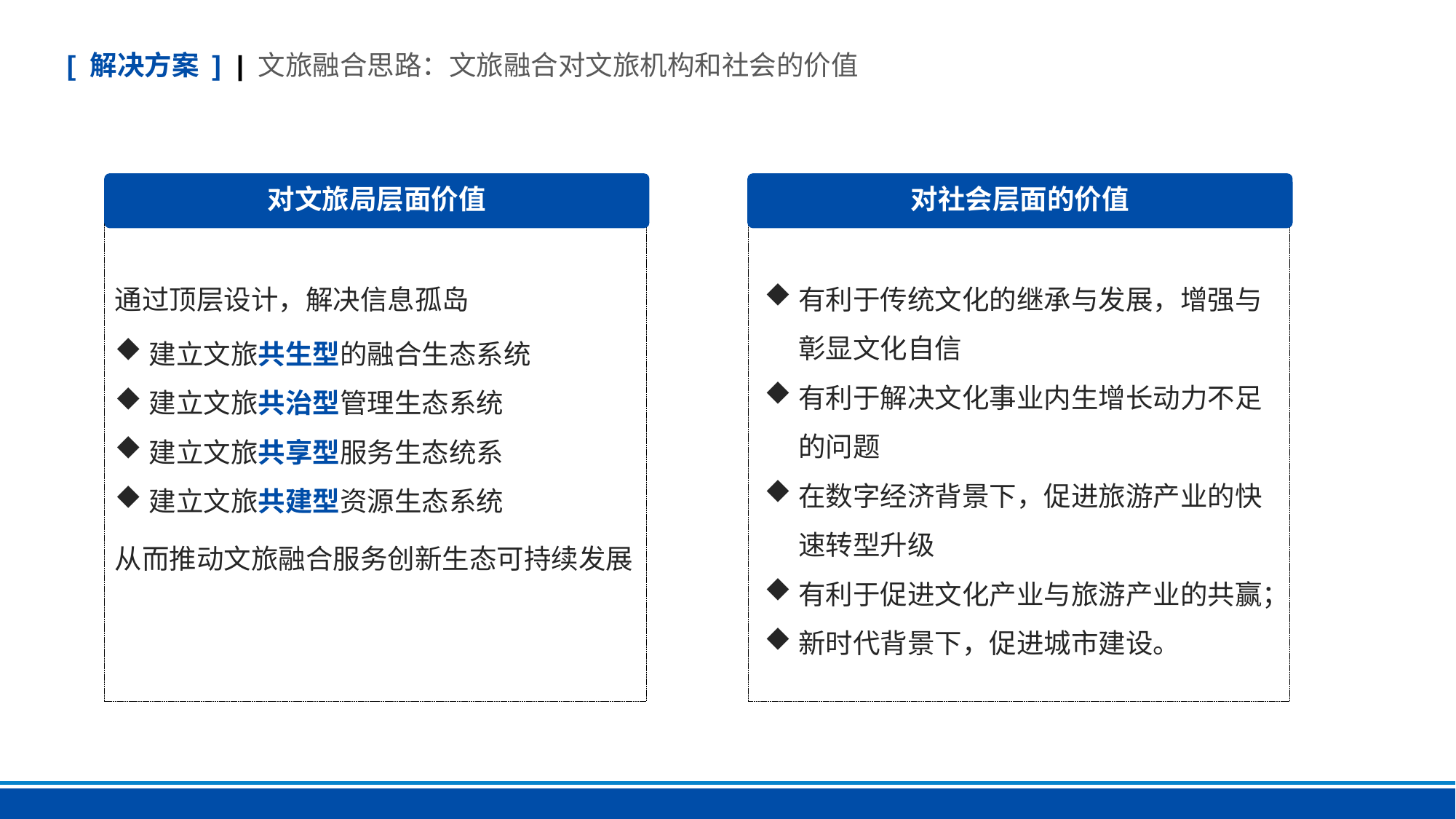

[ 解决方案 ]  | 文旅融合思路：文旅融合对文旅机构和社会的价值
对文旅局层面价值

对社会层面的价值

通过顶层设计，解决信息孤岛
有利于传统文化的继承与发展，增强与彰显文化自信
有利于解决文化事业内生增长动力不足的问题
在数字经济背景下，促进旅游产业的快速转型升级
有利于促进文化产业与旅游产业的共赢；
新时代背景下，促进城市建设。
建立文旅共生型的融合生态系统
建立文旅共治型管理生态系统
建立文旅共享型服务生态统系
建立文旅共建型资源生态系统
从而推动文旅融合服务创新生态可持续发展